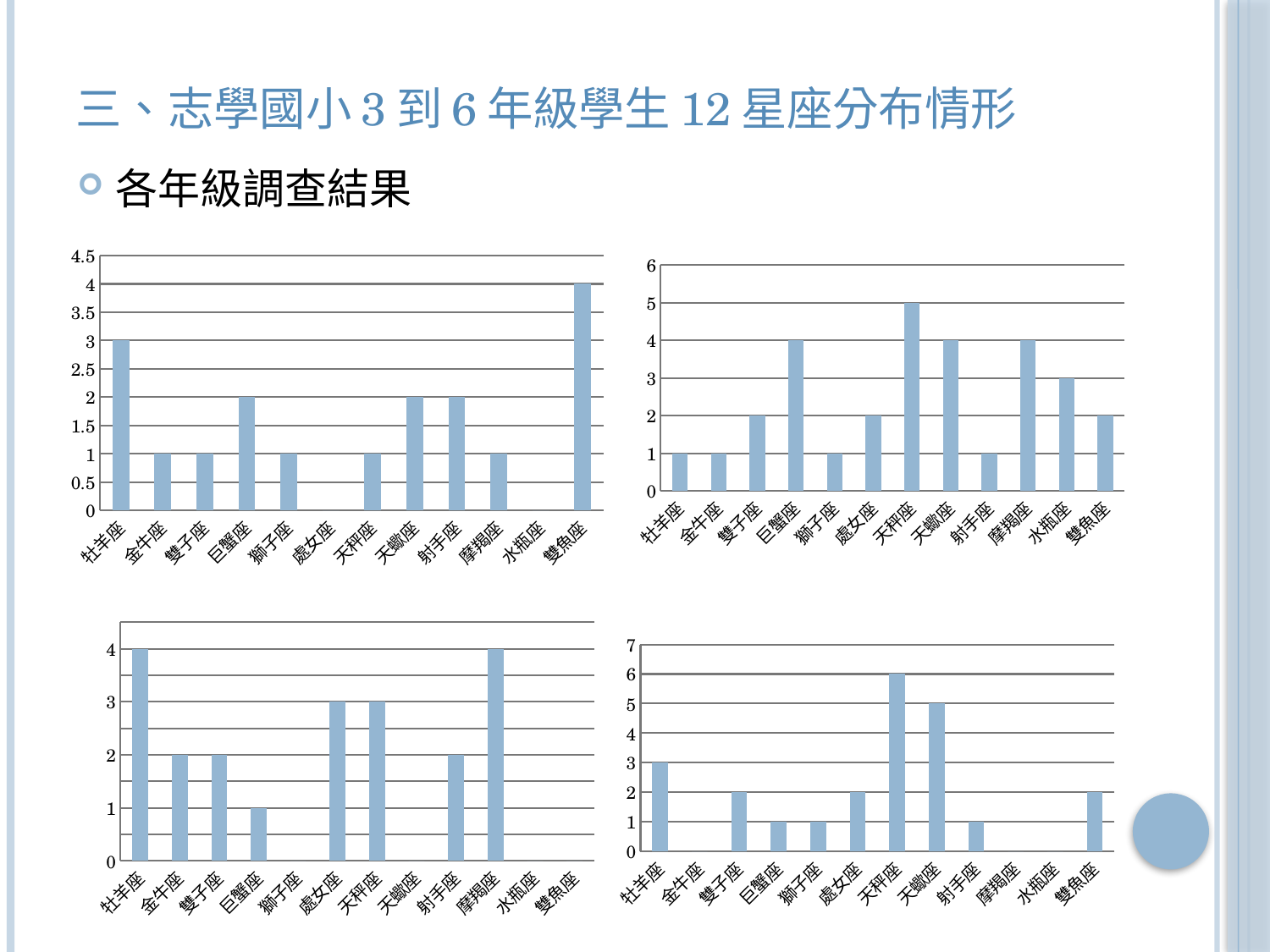

# 三、志學國小3到6年級學生12星座分布情形
各年級調查結果

### Chart

| Category | 三年級 |
|---|---|
|   牡羊座 | 3.0 |
|   金牛座 | 1.0 |
|   雙子座 | 1.0 |
|   巨蟹座 | 2.0 |
|   獅子座 | 1.0 |
|   處女座 | 0.0 |
|   天秤座 | 1.0 |
|   天蠍座 | 2.0 |
|   射手座 | 2.0 |
|   摩羯座 | 1.0 |
|   水瓶座 | 0.0 |
|   雙魚座 | 4.0 |

### Chart

| Category | 四年級 |
|---|---|
|   牡羊座 | 1.0 |
|   金牛座 | 1.0 |
|   雙子座 | 2.0 |
|   巨蟹座 | 4.0 |
|   獅子座 | 1.0 |
|   處女座 | 2.0 |
|   天秤座 | 5.0 |
|   天蠍座 | 4.0 |
|   射手座 | 1.0 |
|   摩羯座 | 4.0 |
|   水瓶座 | 3.0 |
|   雙魚座 | 2.0 |

### Chart

| Category | 五年級 |
|---|---|
|   牡羊座 | 4.0 |
|   金牛座 | 2.0 |
|   雙子座 | 2.0 |
|   巨蟹座 | 1.0 |
|   獅子座 | 0.0 |
|   處女座 | 3.0 |
|   天秤座 | 3.0 |
|   天蠍座 | 0.0 |
|   射手座 | 2.0 |
|   摩羯座 | 4.0 |
|   水瓶座 | 0.0 |
|   雙魚座 | 0.0 |

### Chart

| Category | 六年級 |
|---|---|
|   牡羊座 | 3.0 |
|   金牛座 | 0.0 |
|   雙子座 | 2.0 |
|   巨蟹座 | 1.0 |
|   獅子座 | 1.0 |
|   處女座 | 2.0 |
|   天秤座 | 6.0 |
|   天蠍座 | 5.0 |
|   射手座 | 1.0 |
|   摩羯座 | 0.0 |
|   水瓶座 | 0.0 |
|   雙魚座 | 2.0 |